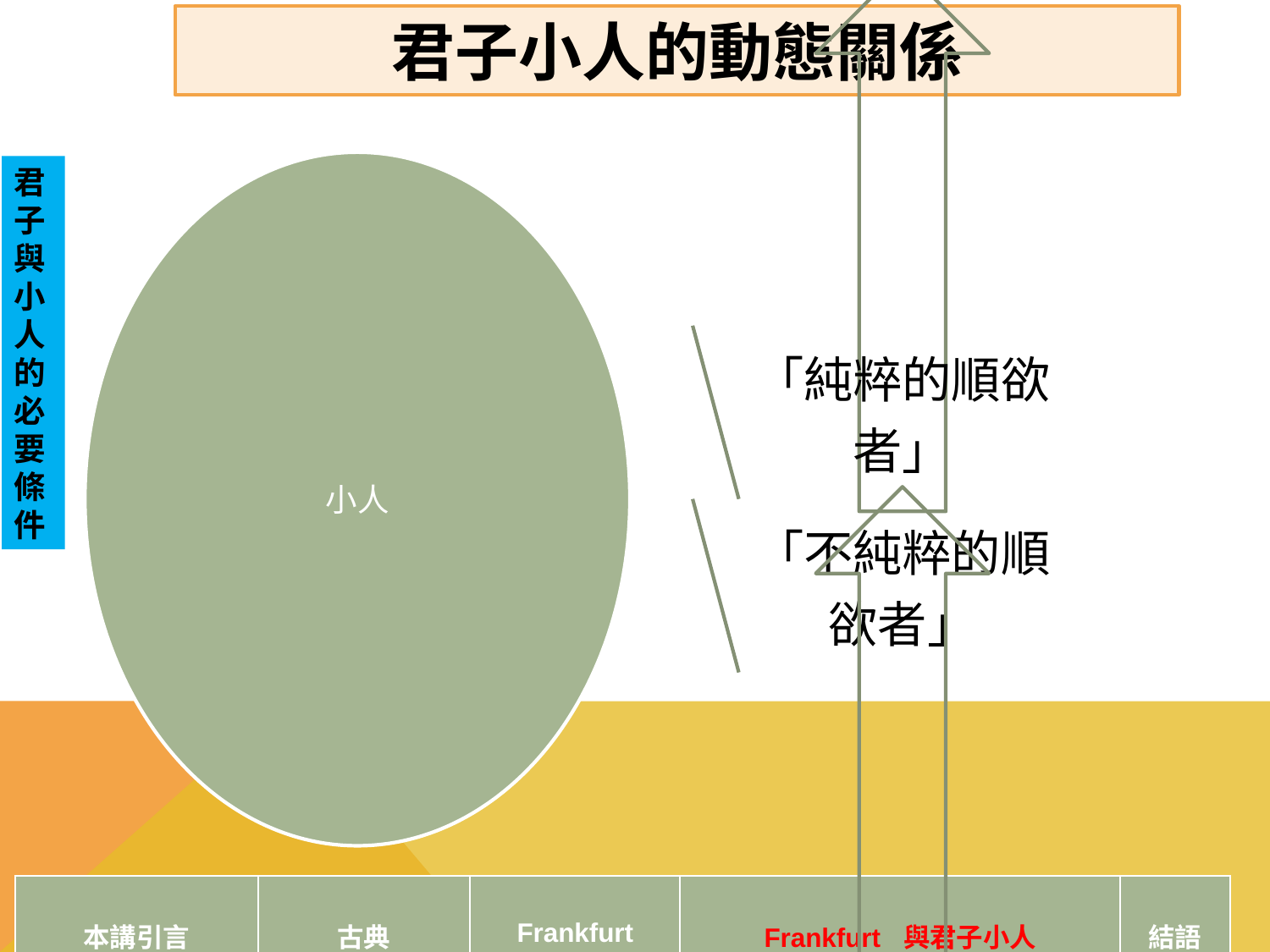

君子小人的動態關係
小人
「純粹的順欲者」
「不純粹的順欲者」
君子與小人的必要條件
| 本講引言 | 古典 | Frankfurt | Frankfurt 與君子小人 | 結語 |
| --- | --- | --- | --- | --- |